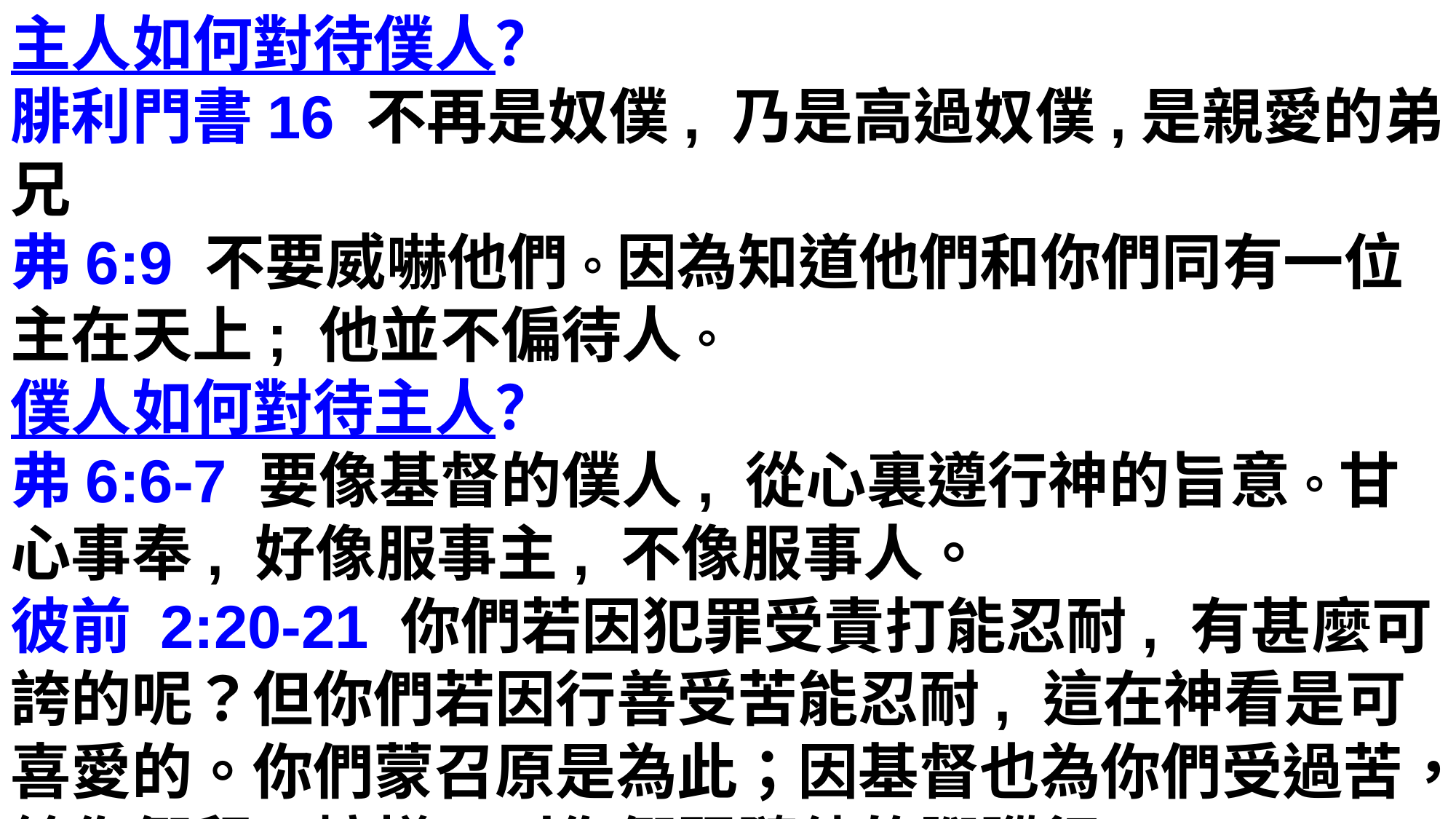

主人如何對待僕人？
腓利門書16 不再是奴僕, 乃是高過奴僕,是親愛的弟兄
弗6:9 不要威嚇他們。因為知道他們和你們同有一位主在天上; 他並不偏待人。
僕人如何對待主人？
弗6:6-7 要像基督的僕人, 從心裏遵行神的旨意。甘心事奉, 好像服事主, 不像服事人。
彼前 2:20-21 你們若因犯罪受責打能忍耐, 有甚麼可誇的呢？但你們若因行善受苦能忍耐, 這在神看是可喜愛的。你們蒙召原是為此；因基督也為你們受過苦，給你們留下榜樣，叫你們跟隨他的腳蹤行。